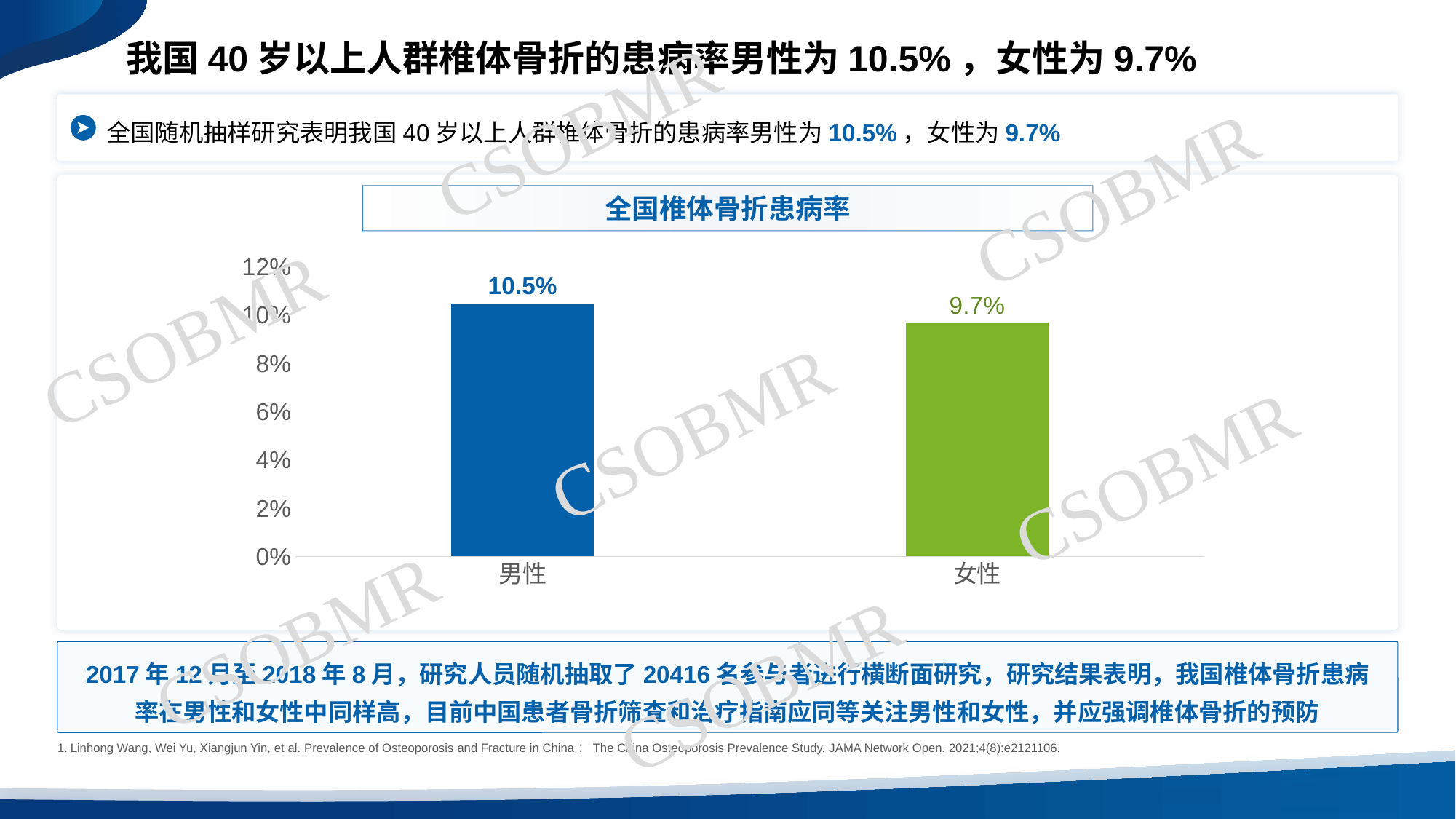

我国40岁以上人群椎体骨折的患病率男性为10.5%，女性为9.7%
CSOBMR

全国随机抽样研究表明我国40岁以上人群椎体骨折的患病率男性为10.5%，女性为9.7%

CSOBMR

全国椎体骨折患病率

### Chart

| Category | 列1 |
|---|---|
| 男性 | 0.105 |
| 女性 | 0.097 |
CSOBMR
CSOBMR
CSOBMR
CSOBMR
CSOBMR

2017年12月至2018年8月，研究人员随机抽取了20416名参与者进行横断面研究，研究结果表明，我国椎体骨折患病率在男性和女性中同样高，目前中国患者骨折筛查和治疗指南应同等关注男性和女性，并应强调椎体骨折的预防
Linhong Wang, Wei Yu, Xiangjun Yin, et al. Prevalence of Osteoporosis and Fracture in China：The China Osteoporosis Prevalence Study. JAMA Network Open. 2021;4(8):e2121106.